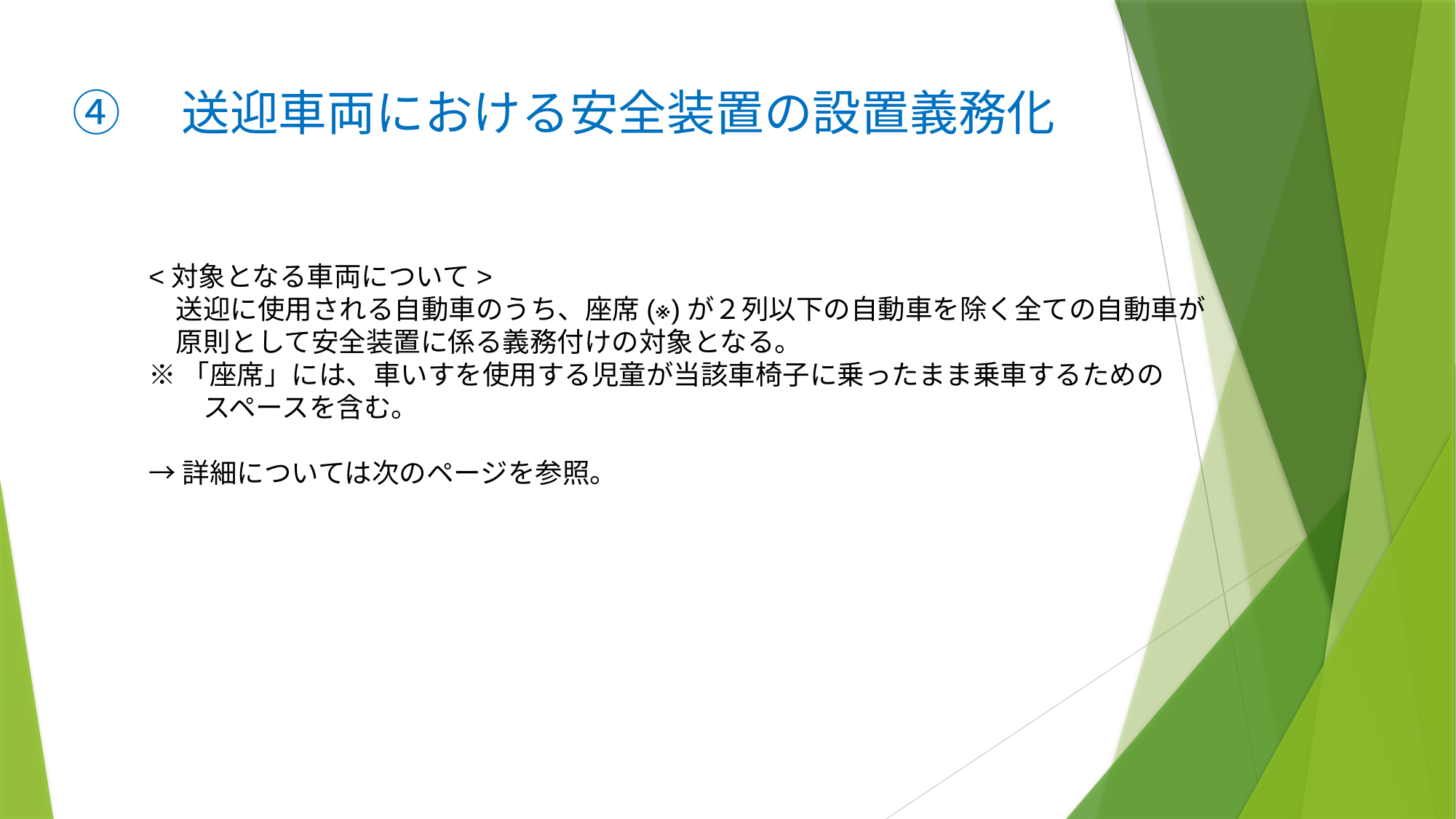

④　送迎車両における安全装置の設置義務化
<対象となる車両について>
　送迎に使用される自動車のうち、座席(※)が２列以下の自動車を除く全ての自動車が
　原則として安全装置に係る義務付けの対象となる。
※「座席」には、車いすを使用する児童が当該車椅子に乗ったまま乗車するための
　　スペースを含む。

→詳細については次のページを参照。